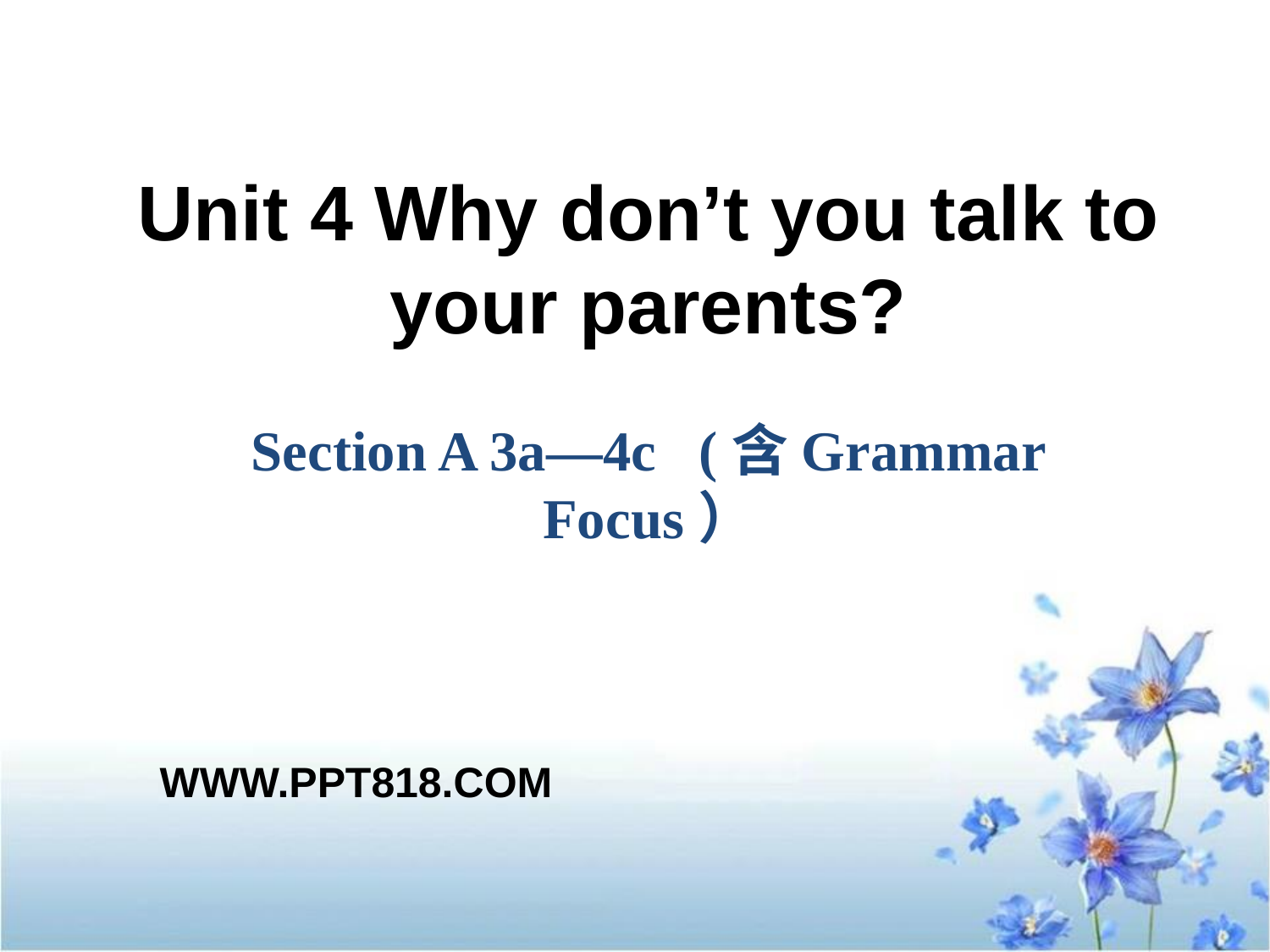

Unit 4 Why don’t you talk to your parents?
Section A 3a—4c   (含Grammar Focus）
WWW.PPT818.COM